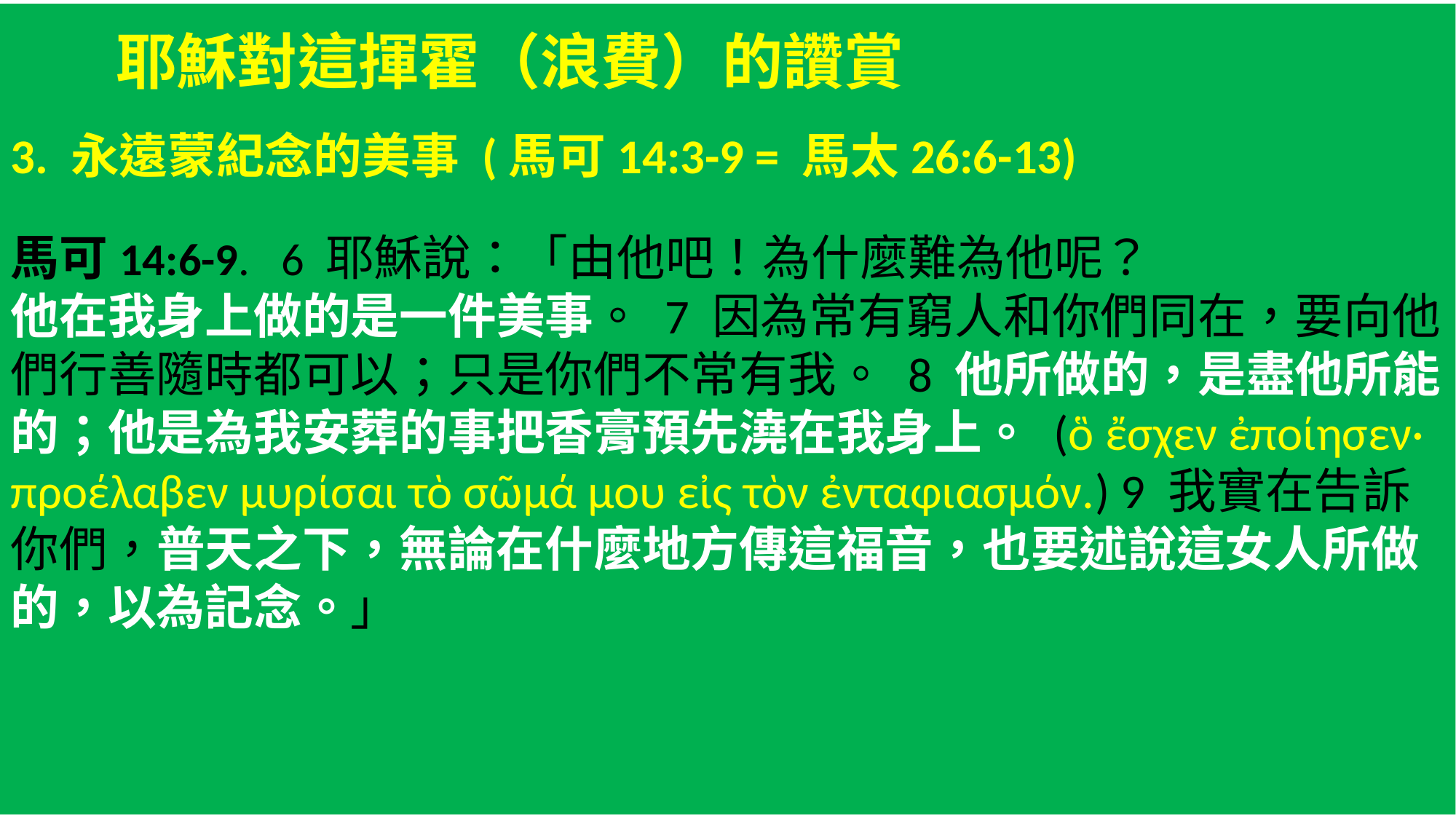

耶穌對這揮霍（浪費）的讚賞

3. 永遠蒙紀念的美事 (馬可14:3-9 = 馬太26:6-13)

馬可14:6-9.   6 耶穌說：「由他吧！為什麼難為他呢？
他在我身上做的是一件美事。 7 因為常有窮人和你們同在，要向他們行善隨時都可以；只是你們不常有我。 8 他所做的，是盡他所能的；他是為我安葬的事把香膏預先澆在我身上。 (ὃ ἔσχεν ἐποίησεν· προέλαβεν μυρίσαι τὸ σῶμά μου εἰς τὸν ἐνταφιασμόν.) 9 我實在告訴你們，普天之下，無論在什麼地方傳這福音，也要述說這女人所做的，以為記念。」